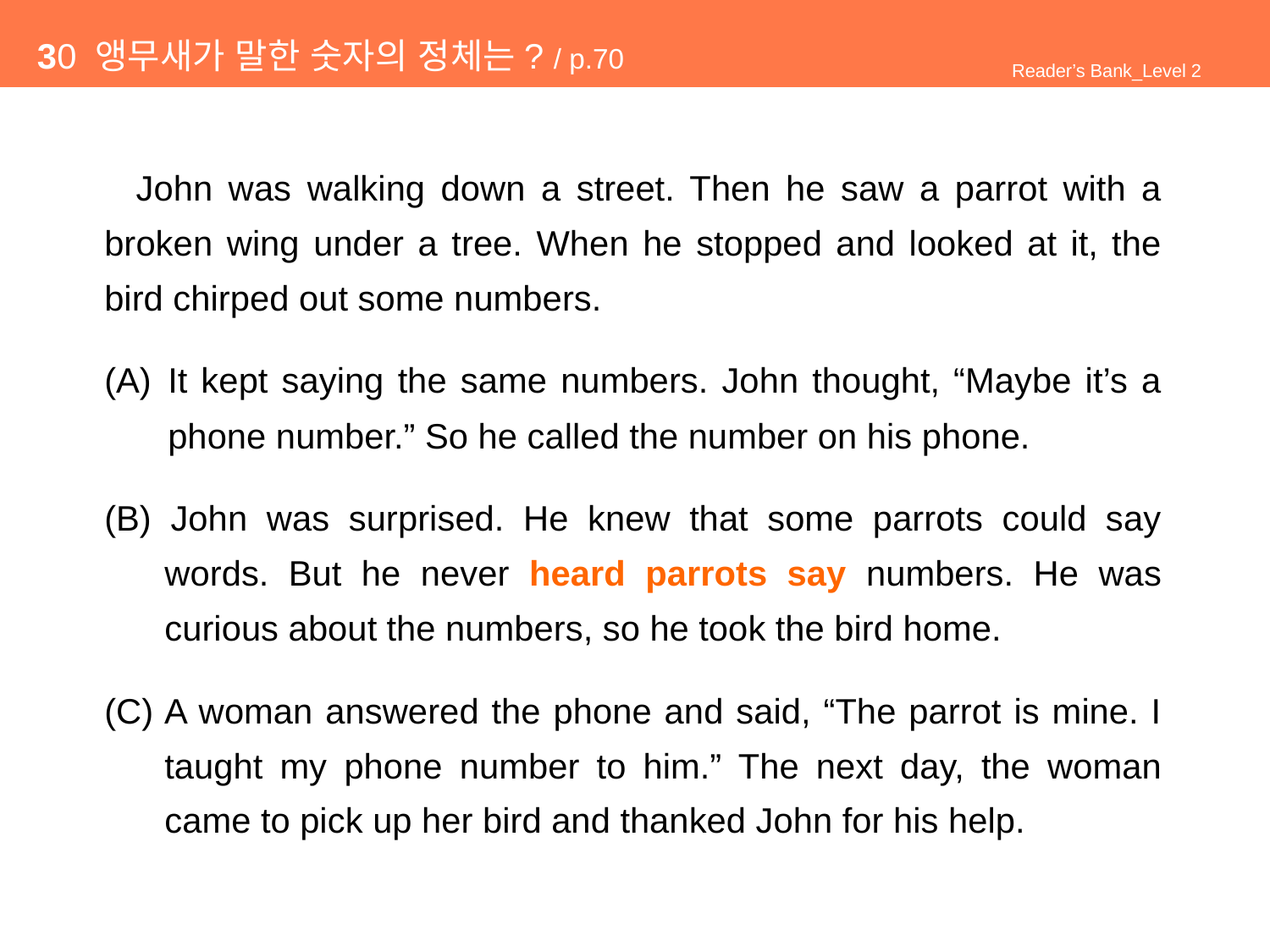

# 30 앵무새가 말한 숫자의 정체는? / p.70
Reader’s Bank_Level 2

  John was walking down a street. Then he saw a parrot with a broken wing under a tree. When he stopped and looked at it, the bird chirped out some numbers.

It kept saying the same numbers. John thought, “Maybe it’s a phone number.” So he called the number on his phone.

(B) John was surprised. He knew that some parrots could say words. But he never heard parrots say numbers. He was curious about the numbers, so he took the bird home.

(C) A woman answered the phone and said, “The parrot is mine. I taught my phone number to him.” The next day, the woman came to pick up her bird and thanked John for his help.